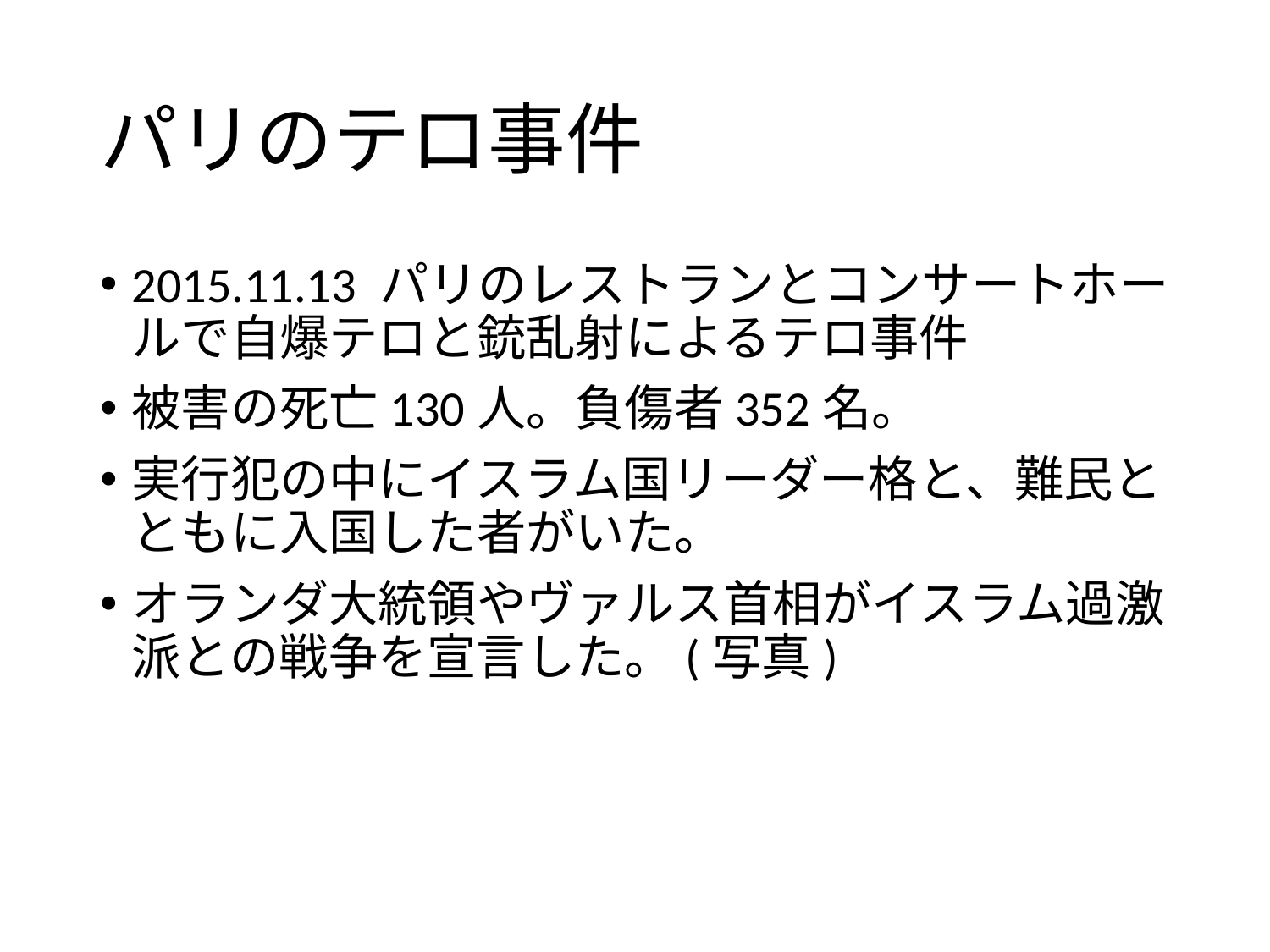

# パリのテロ事件
2015.11.13 パリのレストランとコンサートホールで自爆テロと銃乱射によるテロ事件
被害の死亡130人。負傷者352名。
実行犯の中にイスラム国リーダー格と、難民とともに入国した者がいた。
オランダ大統領やヴァルス首相がイスラム過激派との戦争を宣言した。(写真)